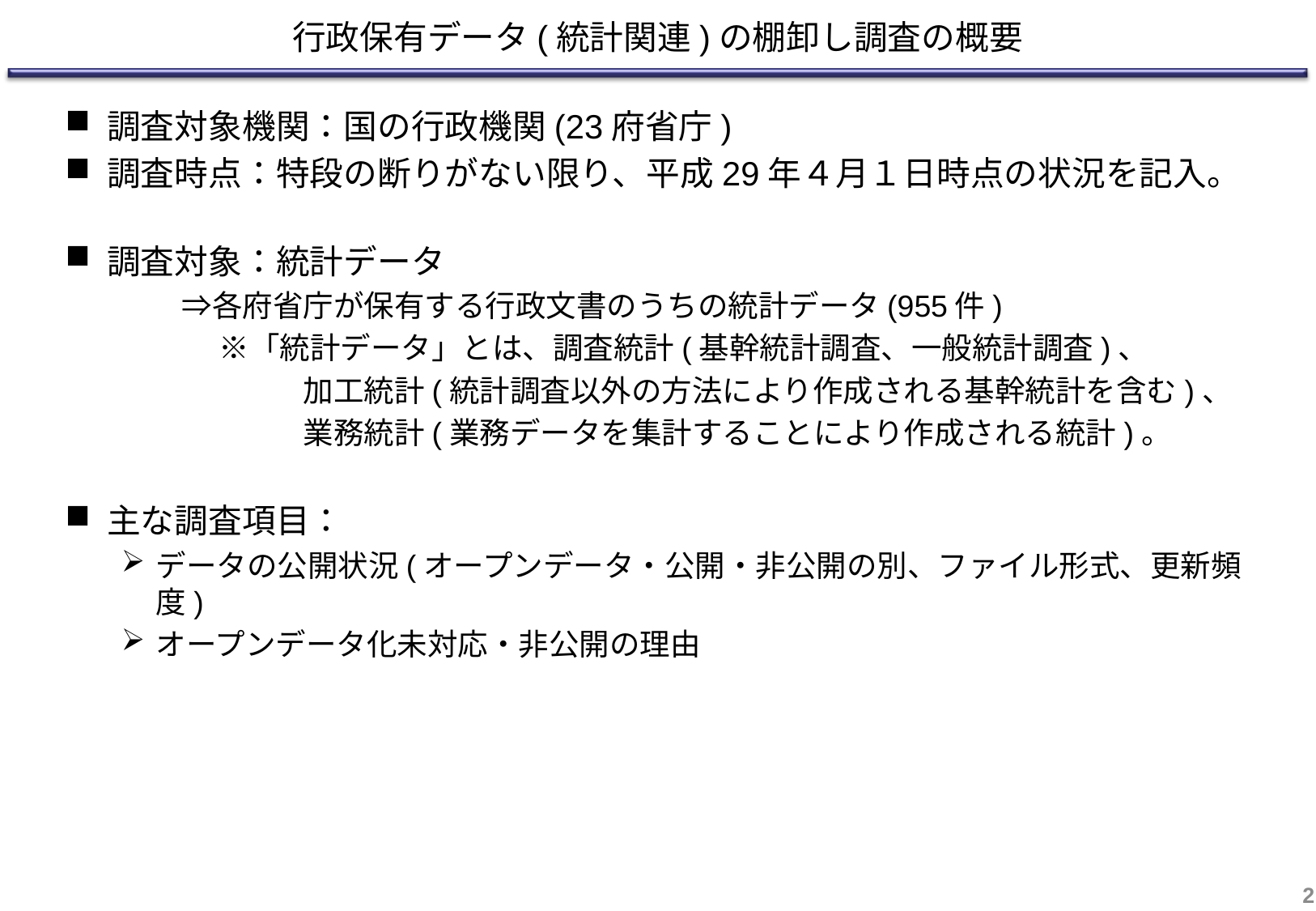

# 行政保有データ(統計関連)の棚卸し調査の概要
調査対象機関：国の行政機関(23府省庁)
調査時点：特段の断りがない限り、平成29年４月１日時点の状況を記入。
調査対象：統計データ
　　⇒各府省庁が保有する行政文書のうちの統計データ(955件)
　　　 ※「統計データ」とは、調査統計(基幹統計調査、一般統計調査)、
　　　　　　加工統計(統計調査以外の方法により作成される基幹統計を含む)、
　　　　　　業務統計(業務データを集計することにより作成される統計)。

主な調査項目：
データの公開状況(オープンデータ・公開・非公開の別、ファイル形式、更新頻度)
オープンデータ化未対応・非公開の理由
2